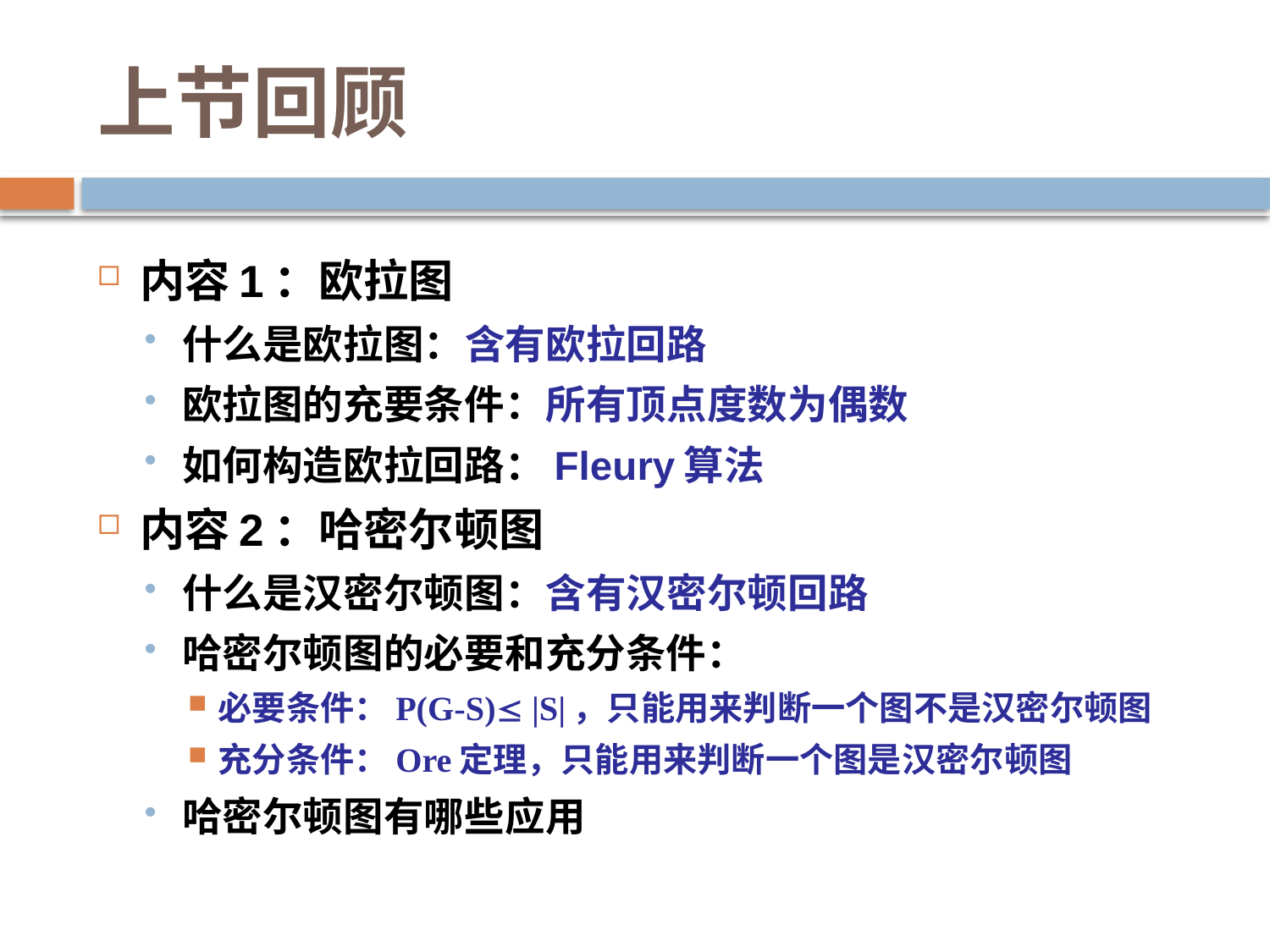

# 上节回顾
内容1：欧拉图
什么是欧拉图：含有欧拉回路
欧拉图的充要条件：所有顶点度数为偶数
如何构造欧拉回路：Fleury算法
内容2：哈密尔顿图
什么是汉密尔顿图：含有汉密尔顿回路
哈密尔顿图的必要和充分条件：
必要条件：P(G-S)≤ |S|，只能用来判断一个图不是汉密尔顿图
充分条件：Ore定理，只能用来判断一个图是汉密尔顿图
哈密尔顿图有哪些应用